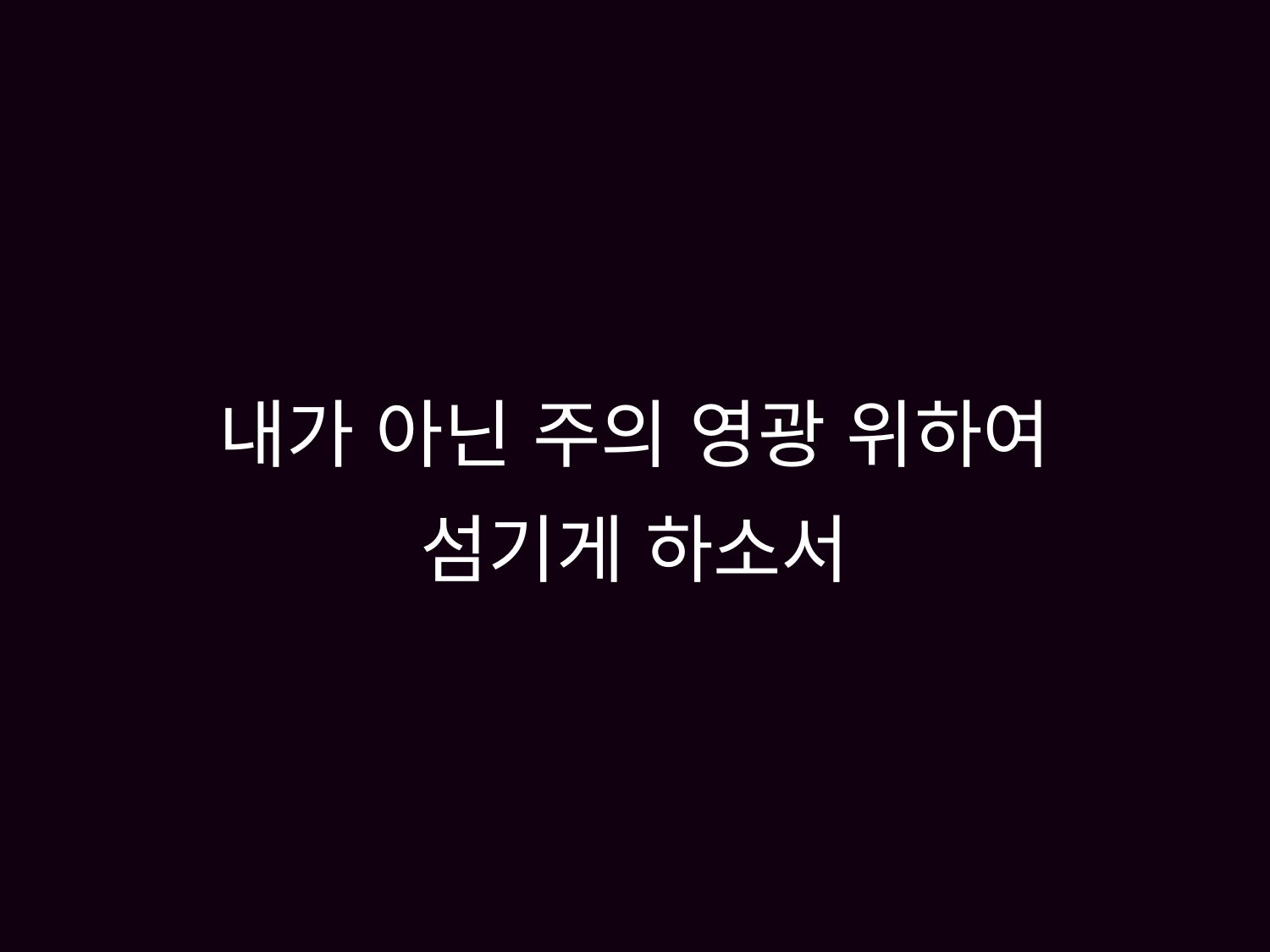

# 내가 아닌 주의 영광 위하여 섬기게 하소서